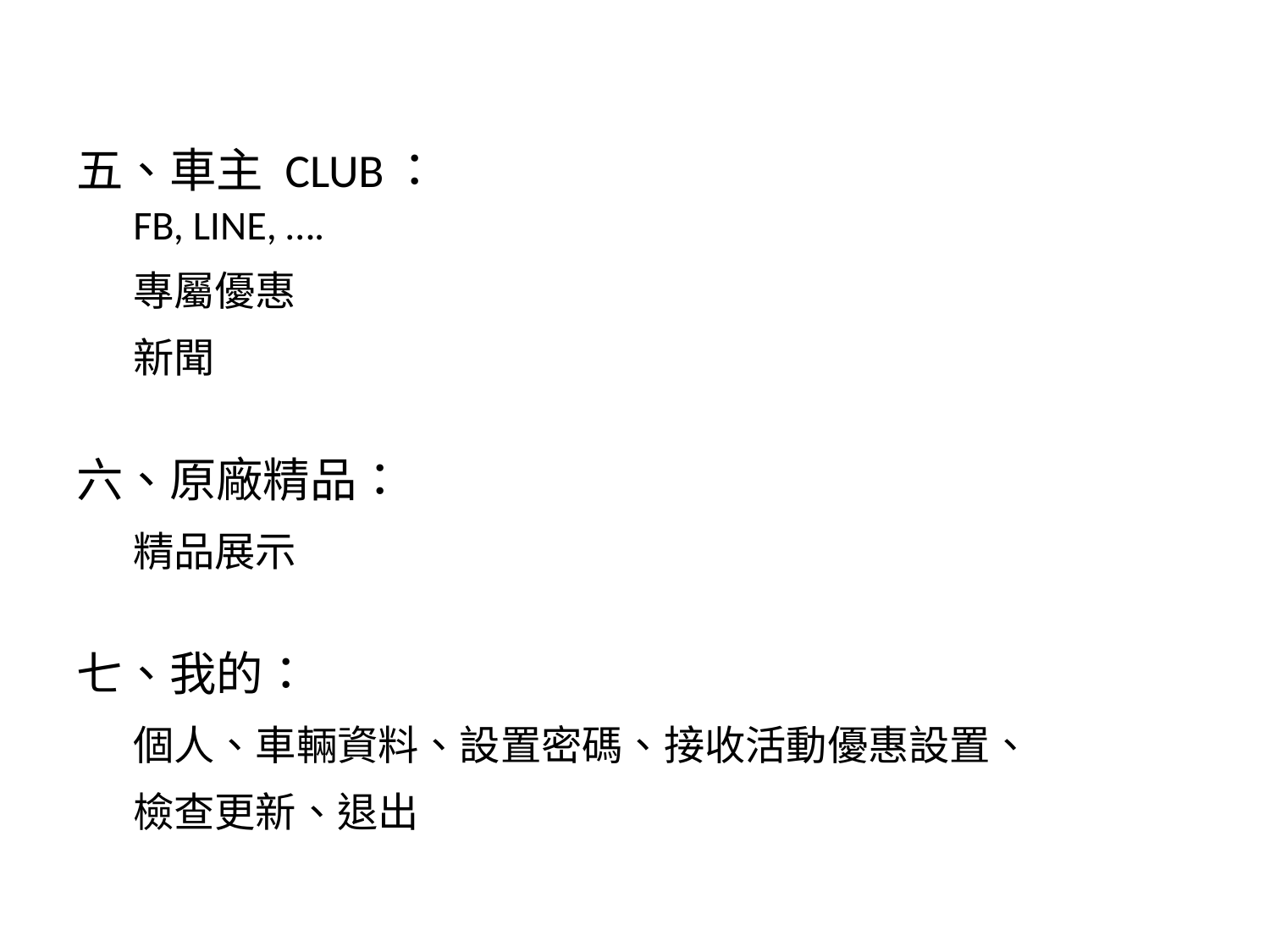

五、車主 CLUB：
FB, LINE, ….
專屬優惠
新聞

六、原廠精品：
精品展示

七、我的：
個人、車輛資料、設置密碼、接收活動優惠設置、
檢查更新、退出